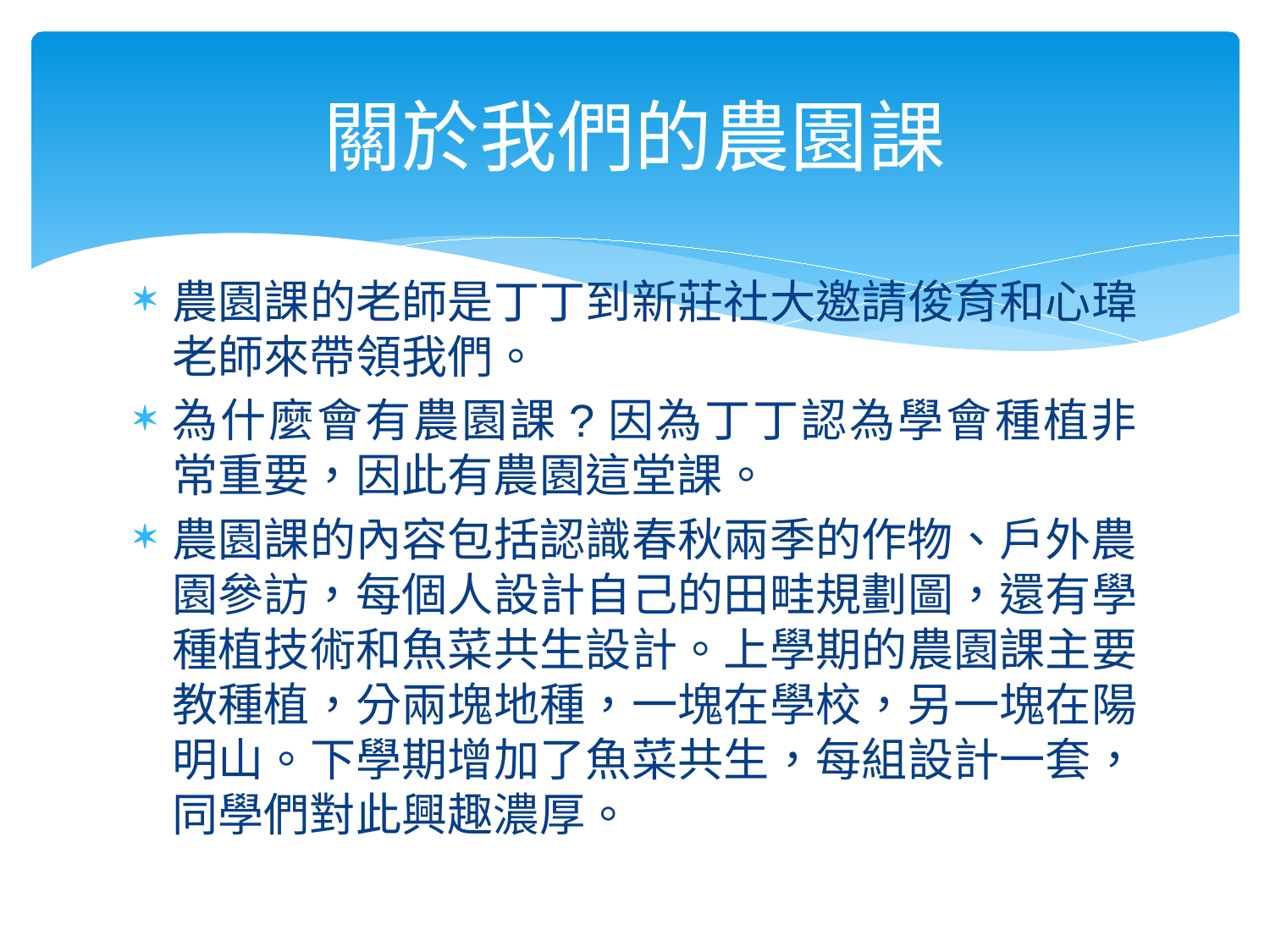

# 關於我們的農園課
農園課的老師是丁丁到新莊社大邀請俊育和心瑋老師來帶領我們。
為什麼會有農園課?因為丁丁認為學會種植非常重要，因此有農園這堂課。
農園課的內容包括認識春秋兩季的作物、戶外農園參訪，每個人設計自己的田畦規劃圖，還有學種植技術和魚菜共生設計。上學期的農園課主要教種植，分兩塊地種，一塊在學校，另一塊在陽明山。下學期增加了魚菜共生，每組設計一套，同學們對此興趣濃厚。